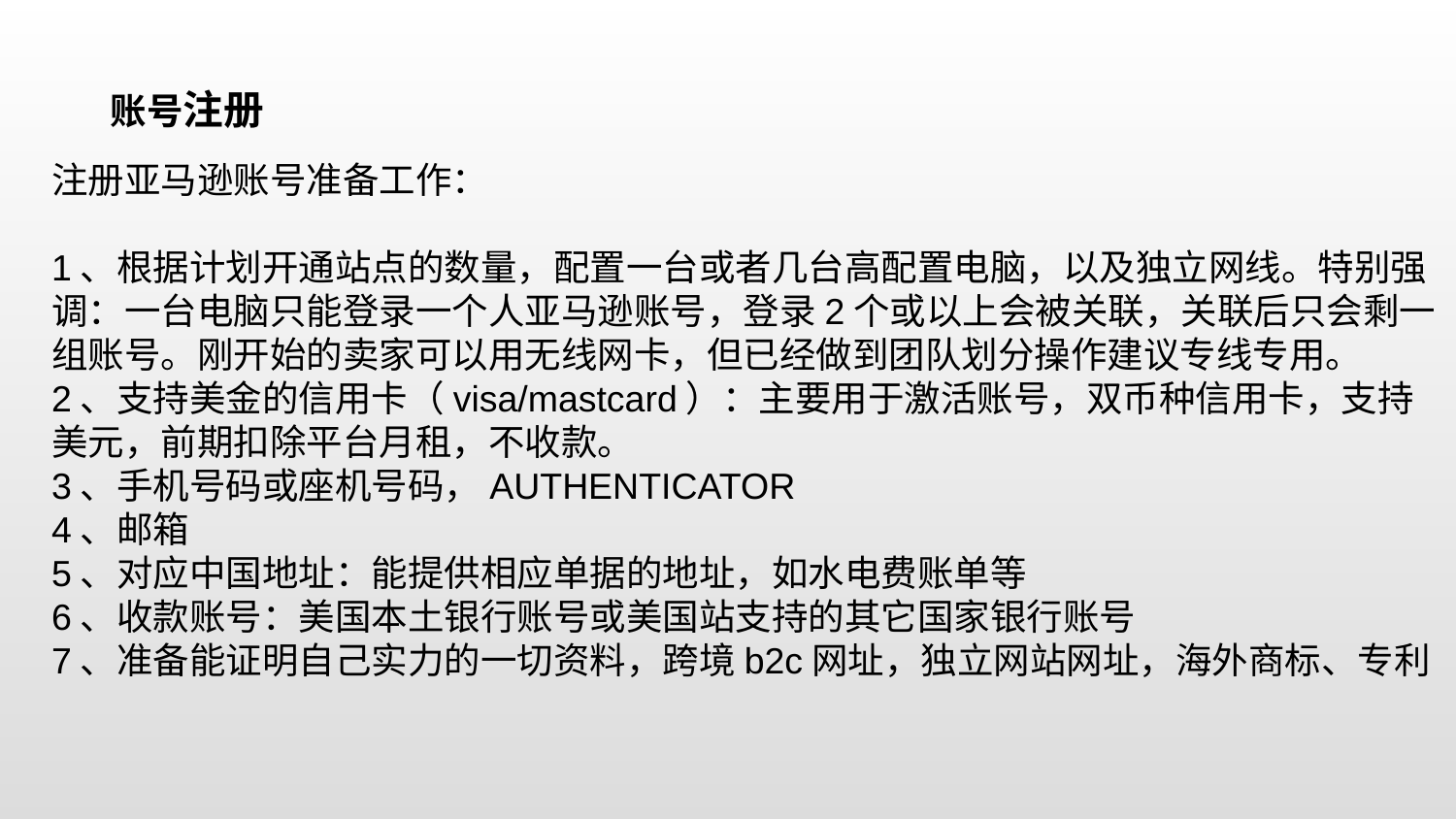

账号注册
注册亚马逊账号准备工作：

1、根据计划开通站点的数量，配置一台或者几台高配置电脑，以及独立网线。特别强调：一台电脑只能登录一个人亚马逊账号，登录2个或以上会被关联，关联后只会剩一组账号。刚开始的卖家可以用无线网卡，但已经做到团队划分操作建议专线专用。
2、支持美金的信用卡（visa/mastcard）：主要用于激活账号，双币种信用卡，支持美元，前期扣除平台月租，不收款。
3、手机号码或座机号码，AUTHENTICATOR
4、邮箱
5、对应中国地址：能提供相应单据的地址，如水电费账单等
6、收款账号：美国本土银行账号或美国站支持的其它国家银行账号
7、准备能证明自己实力的一切资料，跨境b2c网址，独立网站网址，海外商标、专利